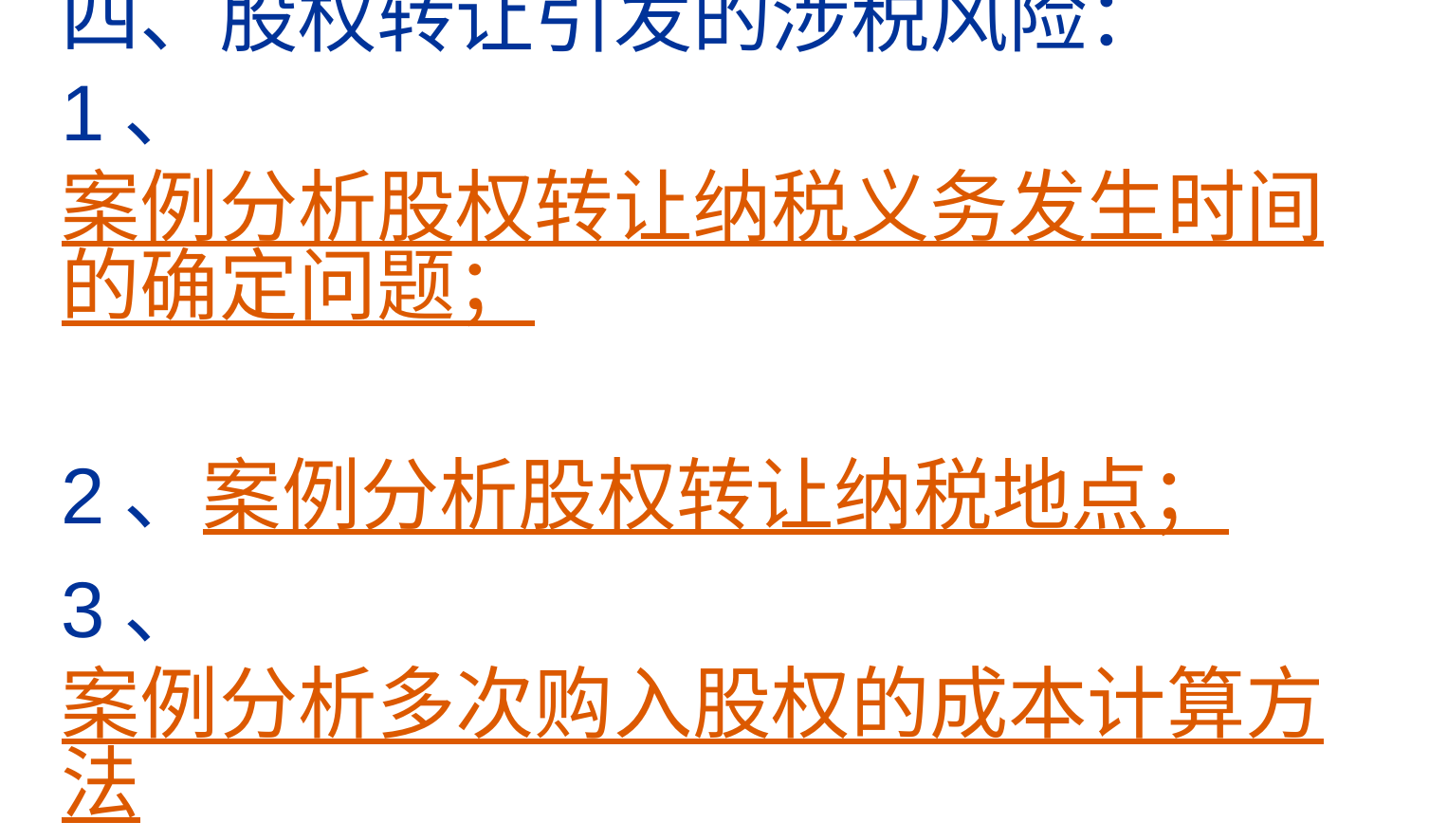

# 四、股权转让引发的涉税风险： 1、案例分析股权转让纳税义务发生时间的确定问题； 2、案例分析股权转让纳税地点； 3、案例分析多次购入股权的成本计算方法； 4、平价转让稽查案例。